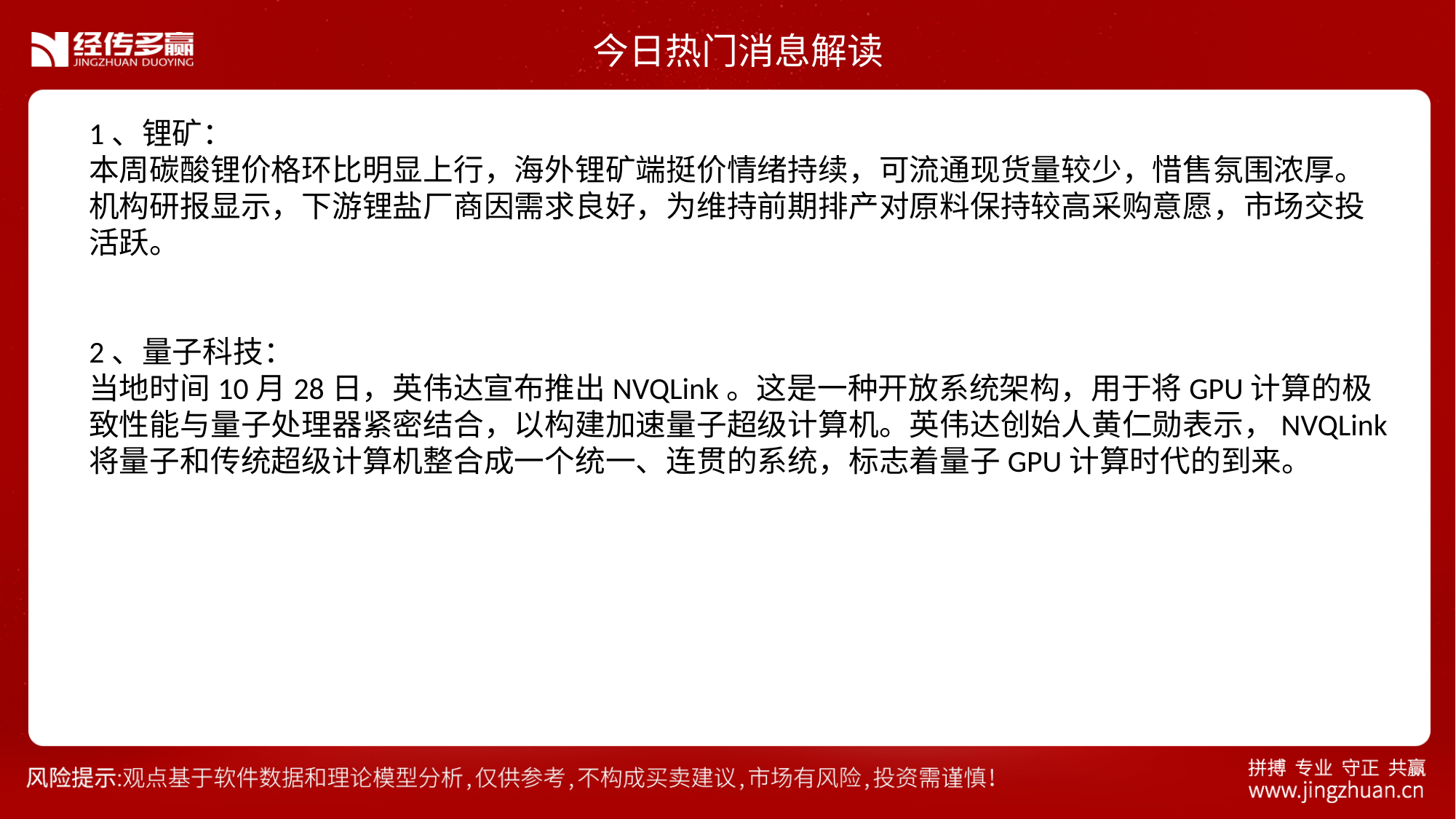

今日热门消息解读
1、锂矿：
本周碳酸锂价格环比明显上行，海外锂矿端挺价情绪持续，可流通现货量较少，惜售氛围浓厚。机构研报显示，下游锂盐厂商因需求良好，为维持前期排产对原料保持较高采购意愿，市场交投活跃。

2、量子科技：
当地时间10月28日，英伟达宣布推出NVQLink。这是一种开放系统架构，用于将GPU计算的极致性能与量子处理器紧密结合，以构建加速量子超级计算机。英伟达创始人黄仁勋表示，NVQLink将量子和传统超级计算机整合成一个统一、连贯的系统，标志着量子GPU计算时代的到来。